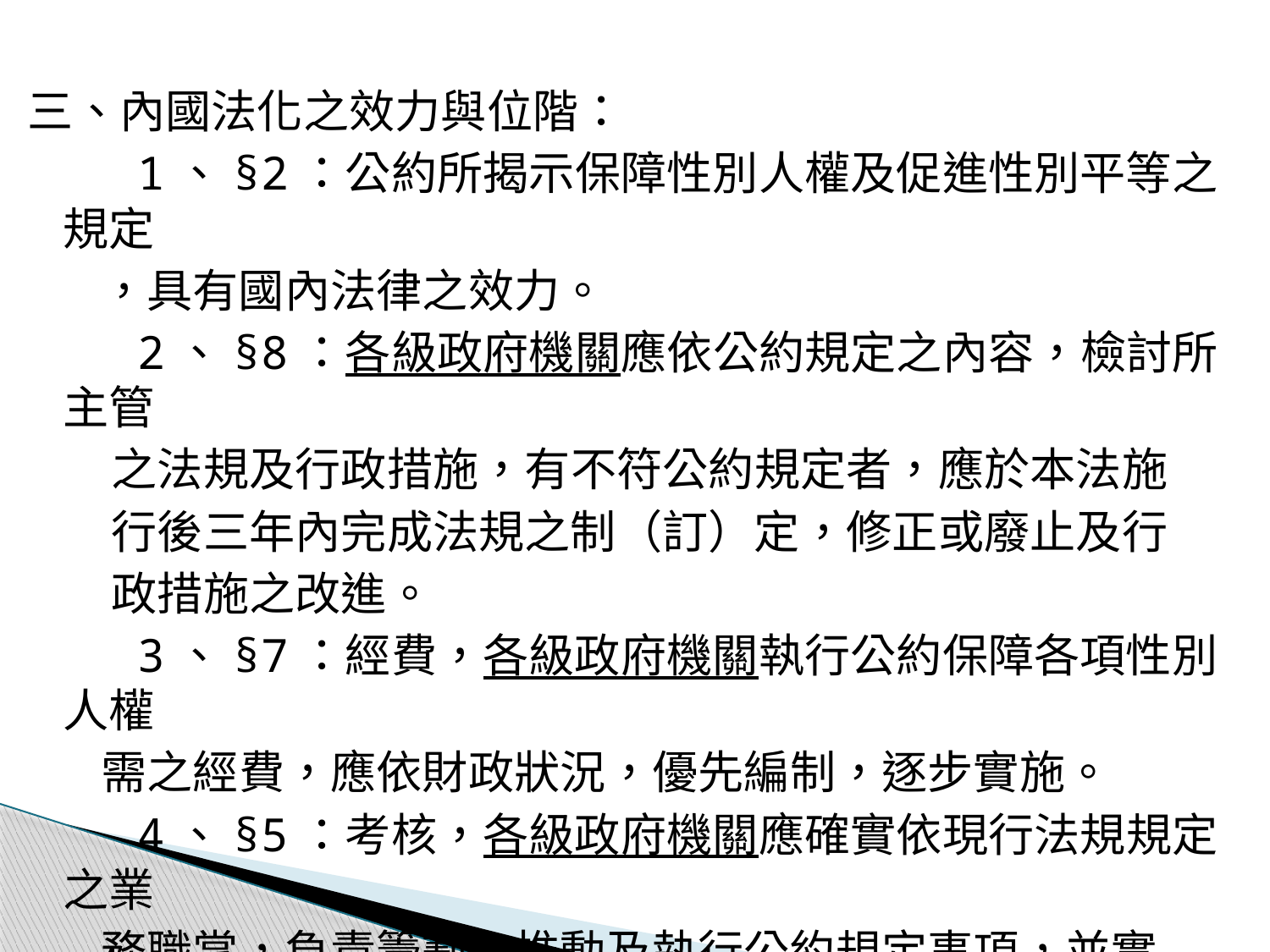

三、內國法化之效力與位階：
    1、§2：公約所揭示保障性別人權及促進性別平等之規定
      ，具有國內法律之效力。
    2、§8：各級政府機關應依公約規定之內容，檢討所主管
       之法規及行政措施，有不符公約規定者，應於本法施
       行後三年內完成法規之制（訂）定，修正或廢止及行
       政措施之改進。
    3、§7：經費，各級政府機關執行公約保障各項性別人權
      需之經費，應依財政狀況，優先編制，逐步實施。
    4、§5：考核，各級政府機關應確實依現行法規規定之業
      務職掌，負責籌劃，推動及執行公約規定事項，並實
      施考核。